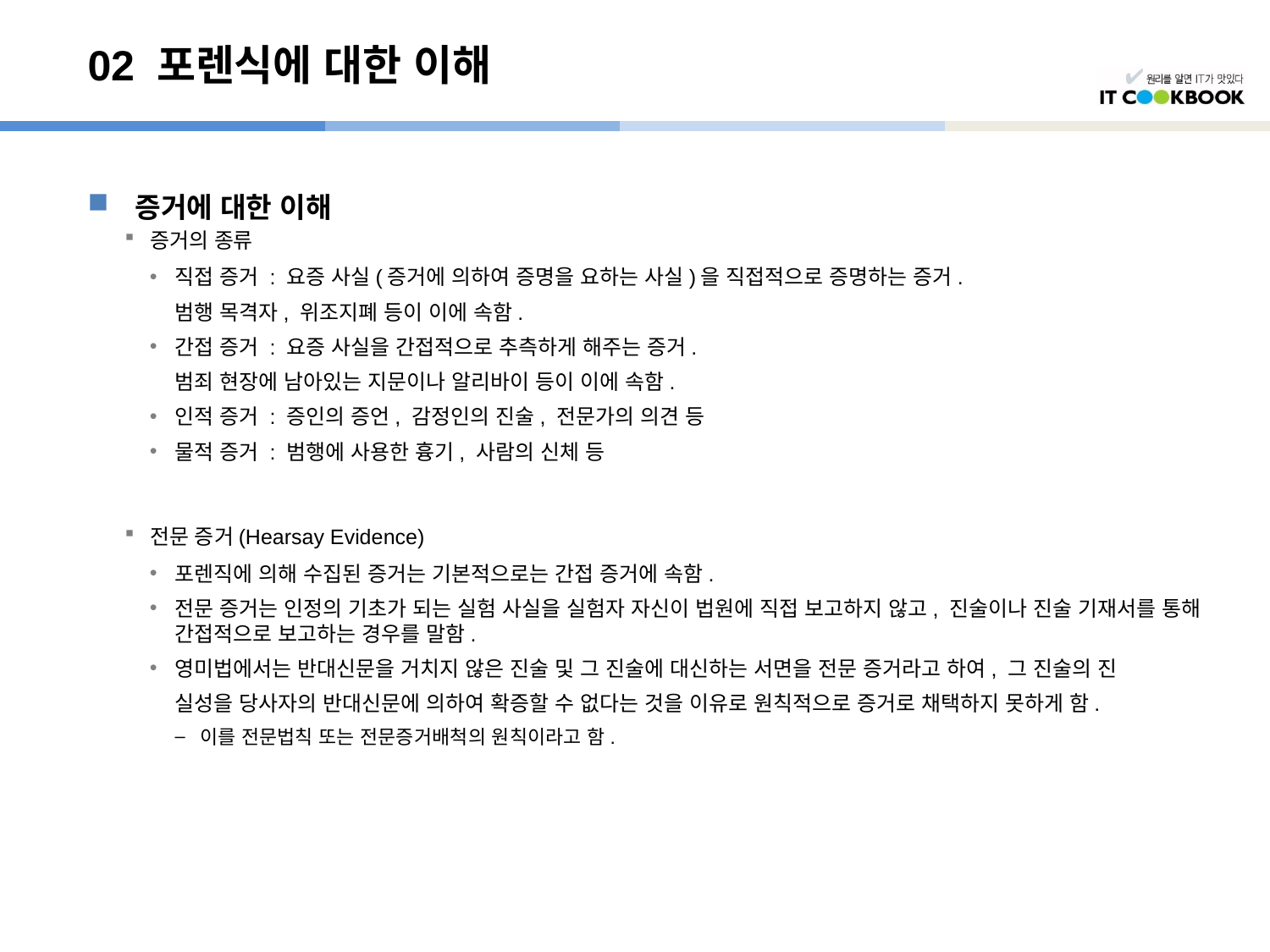

# 02 포렌식에 대한 이해
증거에 대한 이해
증거의 종류
직접 증거 : 요증 사실(증거에 의하여 증명을 요하는 사실)을 직접적으로 증명하는 증거.
	범행 목격자, 위조지폐 등이 이에 속함.
간접 증거 : 요증 사실을 간접적으로 추측하게 해주는 증거.
	범죄 현장에 남아있는 지문이나 알리바이 등이 이에 속함.
인적 증거 : 증인의 증언, 감정인의 진술, 전문가의 의견 등
물적 증거 : 범행에 사용한 흉기, 사람의 신체 등

전문 증거(Hearsay Evidence)
포렌직에 의해 수집된 증거는 기본적으로는 간접 증거에 속함.
전문 증거는 인정의 기초가 되는 실험 사실을 실험자 자신이 법원에 직접 보고하지 않고, 진술이나 진술 기재서를 통해 간접적으로 보고하는 경우를 말함.
영미법에서는 반대신문을 거치지 않은 진술 및 그 진술에 대신하는 서면을 전문 증거라고 하여, 그 진술의 진
	실성을 당사자의 반대신문에 의하여 확증할 수 없다는 것을 이유로 원칙적으로 증거로 채택하지 못하게 함.
이를 전문법칙 또는 전문증거배척의 원칙이라고 함.